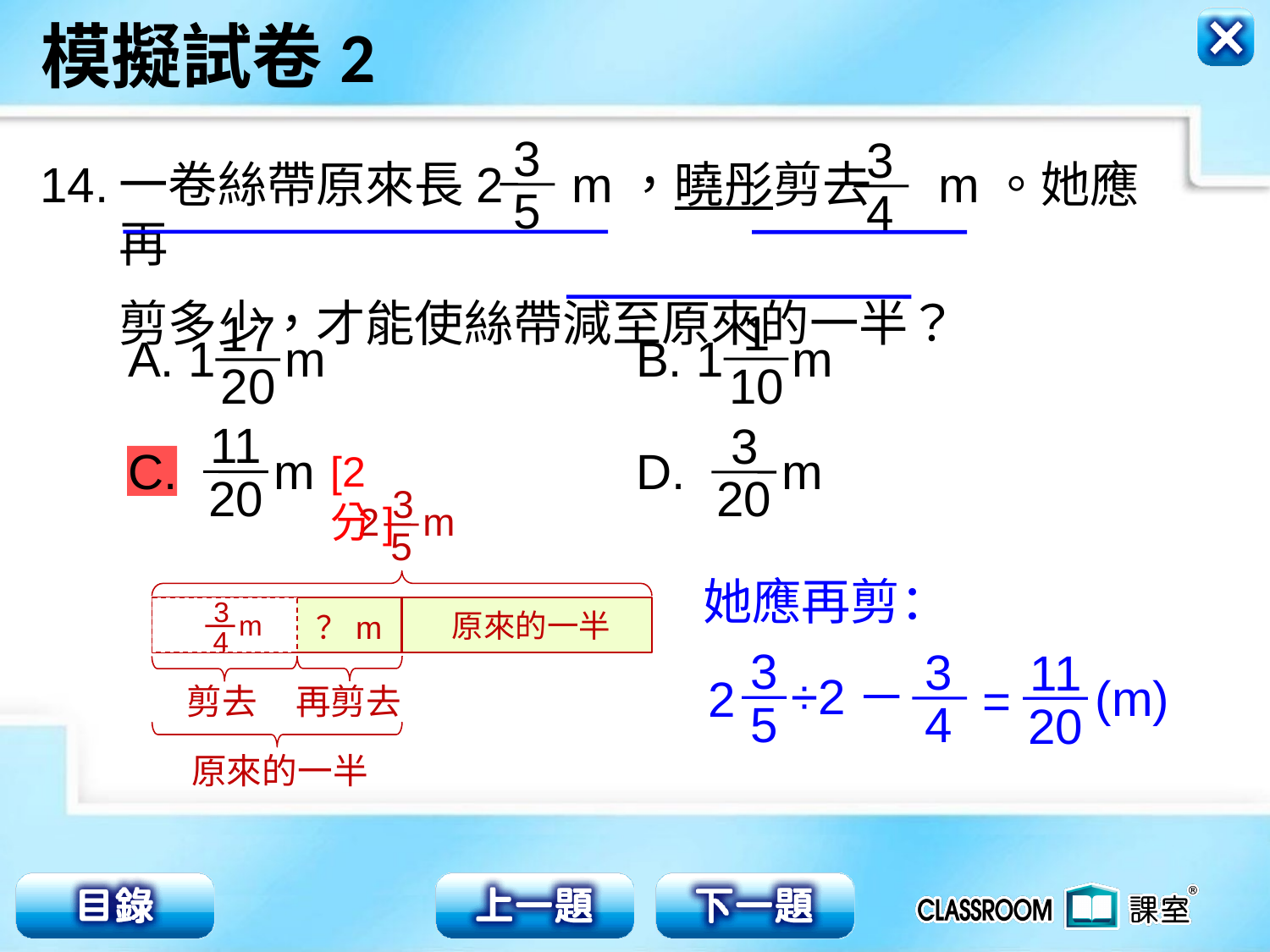

3
5

3
4

14.
一卷絲帶原來長2     m，曉彤剪去     m。她應再
剪多少，才能使絲帶減至原來的一半？

1
10

17
20

A. 1     m                  	B. 1     m
C.       m                   	D.       m

11
20

3
20

[2分]

3
5

2    m
她應再剪：
3
4

m

原來的一半
？m

3
5

÷2
2
3
4

－
11
20

(m)
=
再剪去
剪去
原來的一半